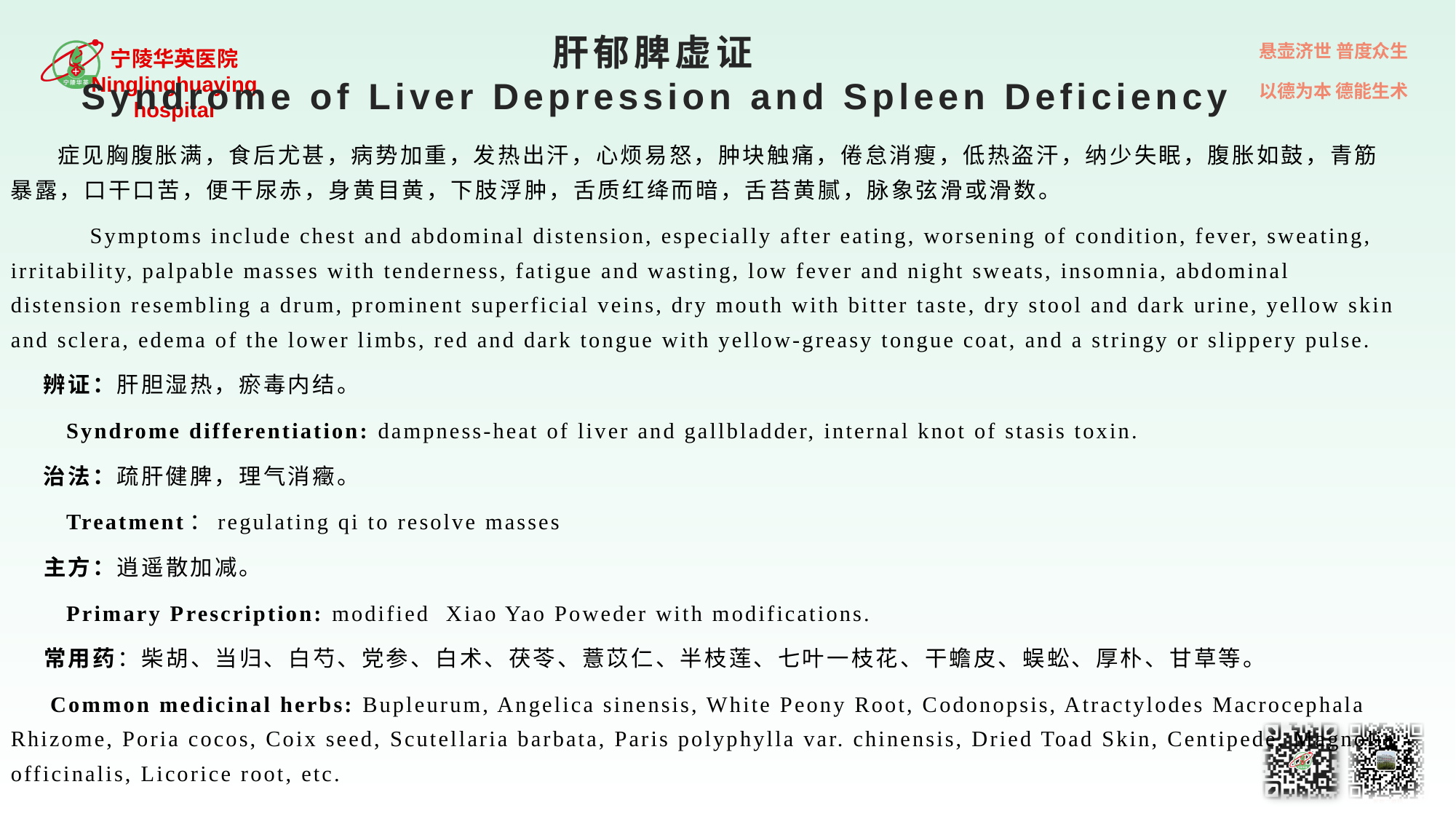

# 肝郁脾虚证 Syndrome of Liver Depression and Spleen Deficiency

      症见胸腹胀满，食后尤甚，病势加重，发热出汗，心烦易怒，肿块触痛，倦怠消瘦，低热盗汗，纳少失眠，腹胀如鼓，青筋暴露，口干口苦，便干尿赤，身黄目黄，下肢浮肿，舌质红绛而暗，舌苔黄腻，脉象弦滑或滑数。
          Symptoms include chest and abdominal distension, especially after eating, worsening of condition, fever, sweating, irritability, palpable masses with tenderness, fatigue and wasting, low fever and night sweats, insomnia, abdominal distension resembling a drum, prominent superficial veins, dry mouth with bitter taste, dry stool and dark urine, yellow skin and sclera, edema of the lower limbs, red and dark tongue with yellow-greasy tongue coat, and a stringy or slippery pulse.
    辨证：肝胆湿热，瘀毒内结。
       Syndrome differentiation: dampness-heat of liver and gallbladder, internal knot of stasis toxin.
    治法：疏肝健脾，理气消癥。
       Treatment：regulating qi to resolve masses
    主方：逍遥散加减。
       Primary Prescription: modified  Xiao Yao Poweder with modifications.
    常用药：柴胡、当归、白芍、党参、白术、茯苓、薏苡仁、半枝莲、七叶一枝花、干蟾皮、蜈蚣、厚朴、甘草等。
     Common medicinal herbs: Bupleurum, Angelica sinensis, White Peony Root, Codonopsis, Atractylodes Macrocephala Rhizome, Poria cocos, Coix seed, Scutellaria barbata, Paris polyphylla var. chinensis, Dried Toad Skin, Centipede, Magnolia officinalis, Licorice root, etc.